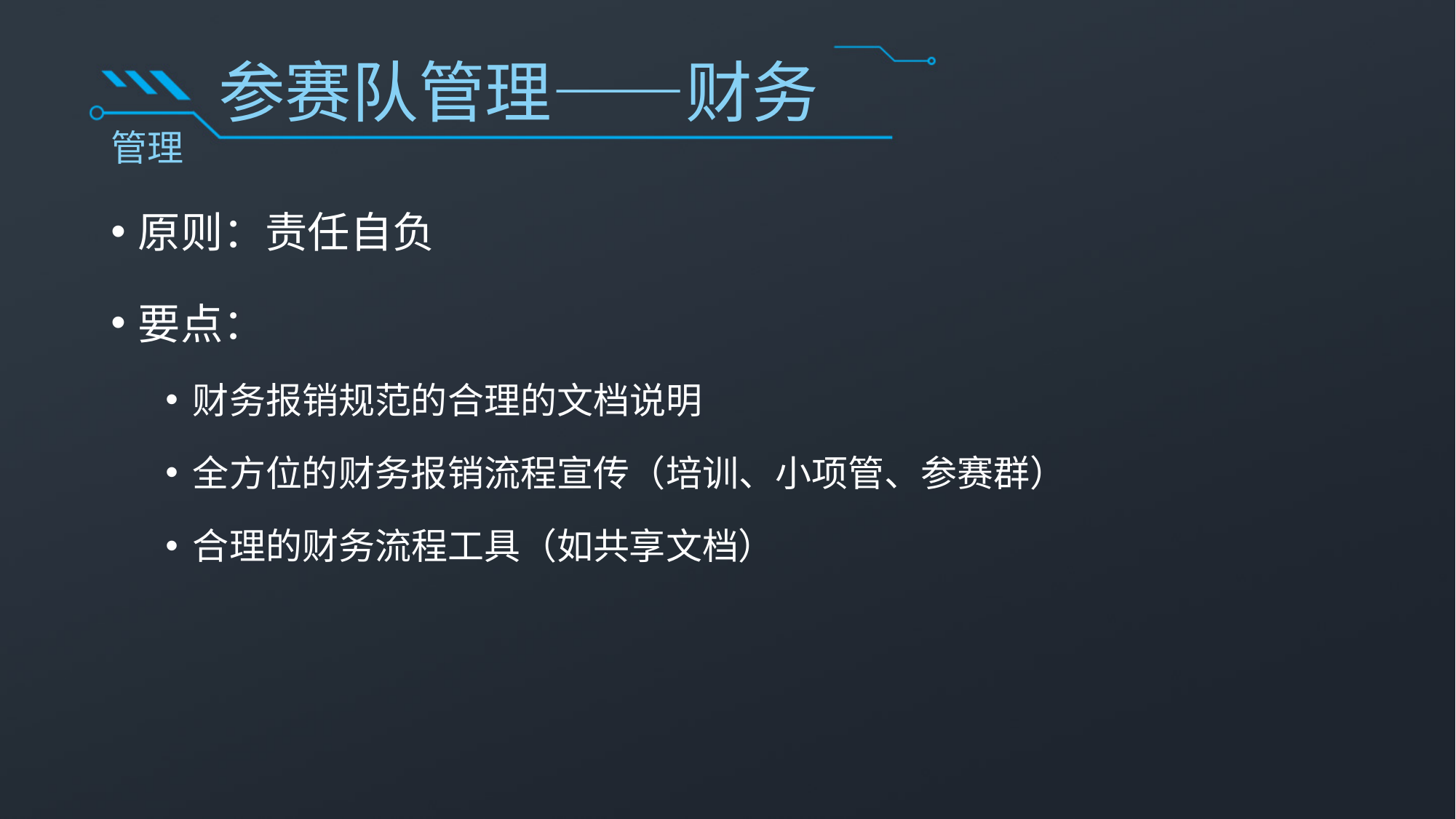

# 参赛队管理——财务
管理
原则：责任自负
要点：
财务报销规范的合理的文档说明
全方位的财务报销流程宣传（培训、小项管、参赛群）
合理的财务流程工具（如共享文档）